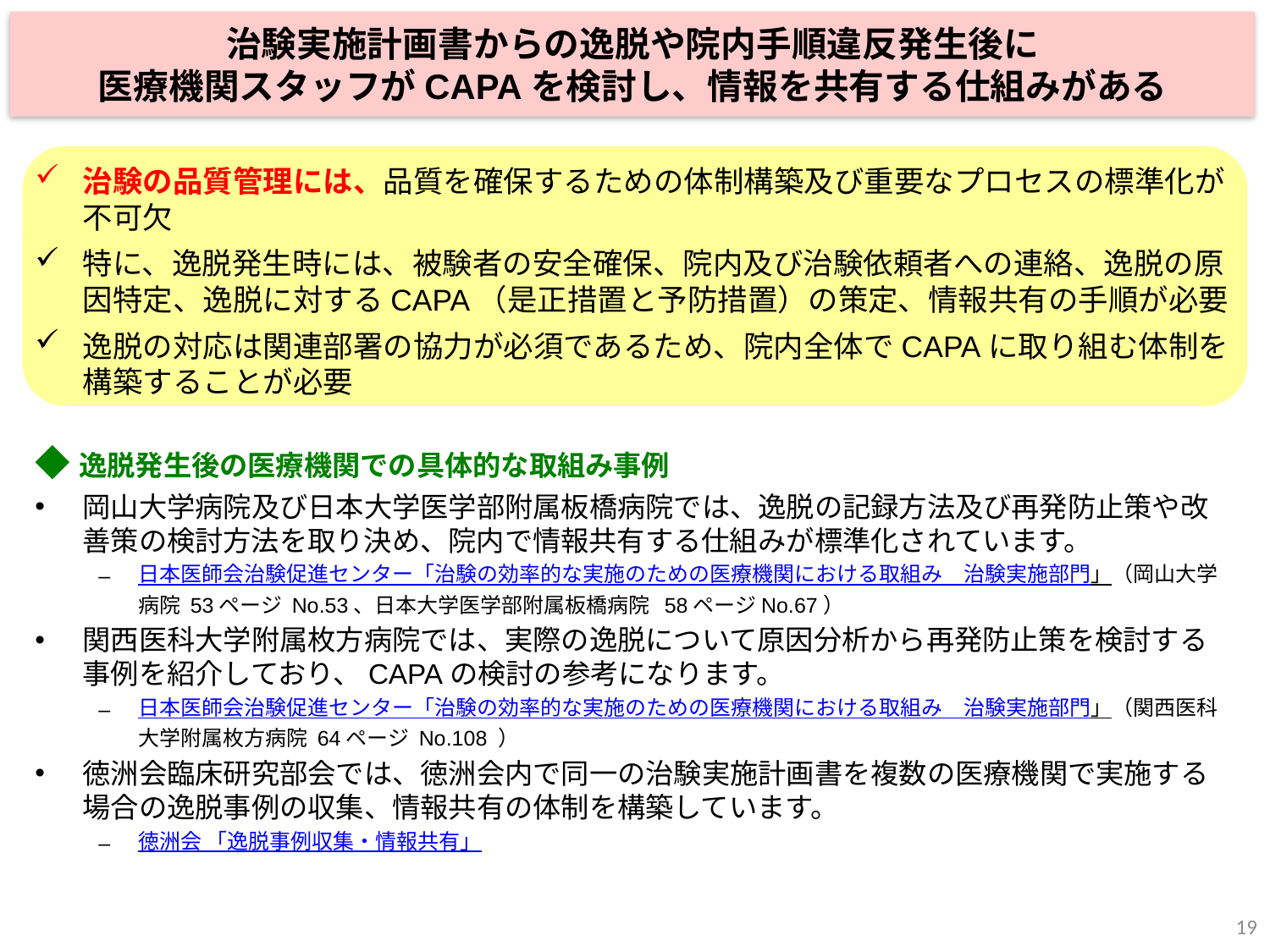

治験実施計画書からの逸脱や院内手順違反発生後に
医療機関スタッフがCAPAを検討し、情報を共有する仕組みがある

治験の品質管理には、品質を確保するための体制構築及び重要なプロセスの標準化が不可欠
特に、逸脱発生時には、被験者の安全確保、院内及び治験依頼者への連絡、逸脱の原因特定、逸脱に対するCAPA（是正措置と予防措置）の策定、情報共有の手順が必要
逸脱の対応は関連部署の協力が必須であるため、院内全体でCAPAに取り組む体制を構築することが必要

◆逸脱発生後の医療機関での具体的な取組み事例
岡山大学病院及び日本大学医学部附属板橋病院では、逸脱の記録方法及び再発防止策や改善策の検討方法を取り決め、院内で情報共有する仕組みが標準化されています。
日本医師会治験促進センター「治験の効率的な実施のための医療機関における取組み　治験実施部門」（岡山大学病院 53ページ No.53、日本大学医学部附属板橋病院  58ページNo.67）
関西医科大学附属枚方病院では、実際の逸脱について原因分析から再発防止策を検討する事例を紹介しており、CAPAの検討の参考になります。
日本医師会治験促進センター「治験の効率的な実施のための医療機関における取組み　治験実施部門」（関西医科大学附属枚方病院 64ページ No.108 ）
徳洲会臨床研究部会では、徳洲会内で同一の治験実施計画書を複数の医療機関で実施する場合の逸脱事例の収集、情報共有の体制を構築しています。
徳洲会 「逸脱事例収集・情報共有」

19